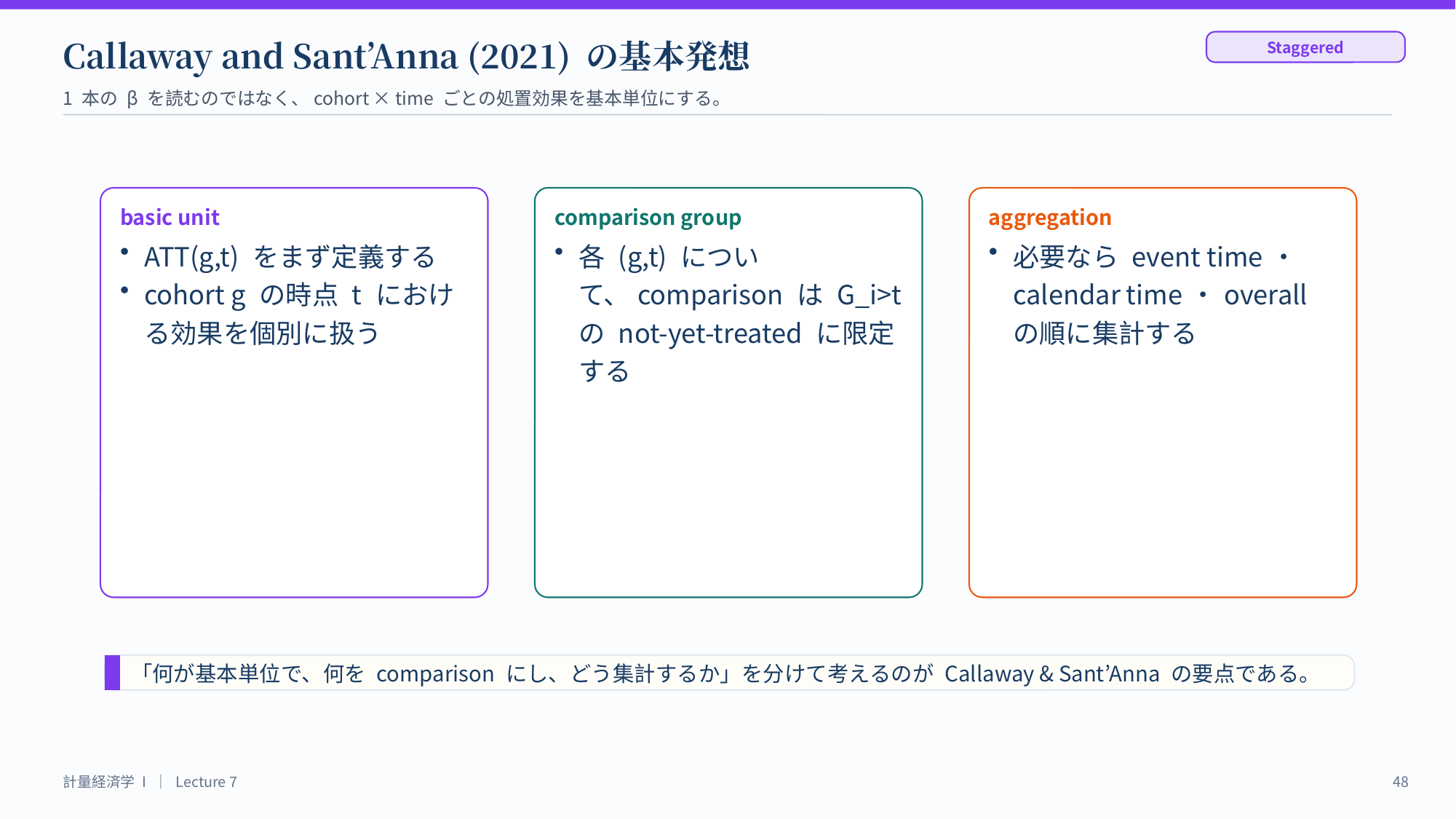

Callaway and Sant’Anna (2021) の基本発想

Staggered
1 本の β を読むのではなく、cohort × time ごとの処置効果を基本単位にする。

basic unit
comparison group
aggregation
ATT(g,t) をまず定義する
cohort g の時点 t における効果を個別に扱う
各 (g,t) について、comparison は G_i>t の not-yet-treated に限定する
必要なら event time・calendar time・overall の順に集計する

「何が基本単位で、何を comparison にし、どう集計するか」を分けて考えるのが Callaway & Sant’Anna の要点である。
計量経済学 I ｜ Lecture 7
48